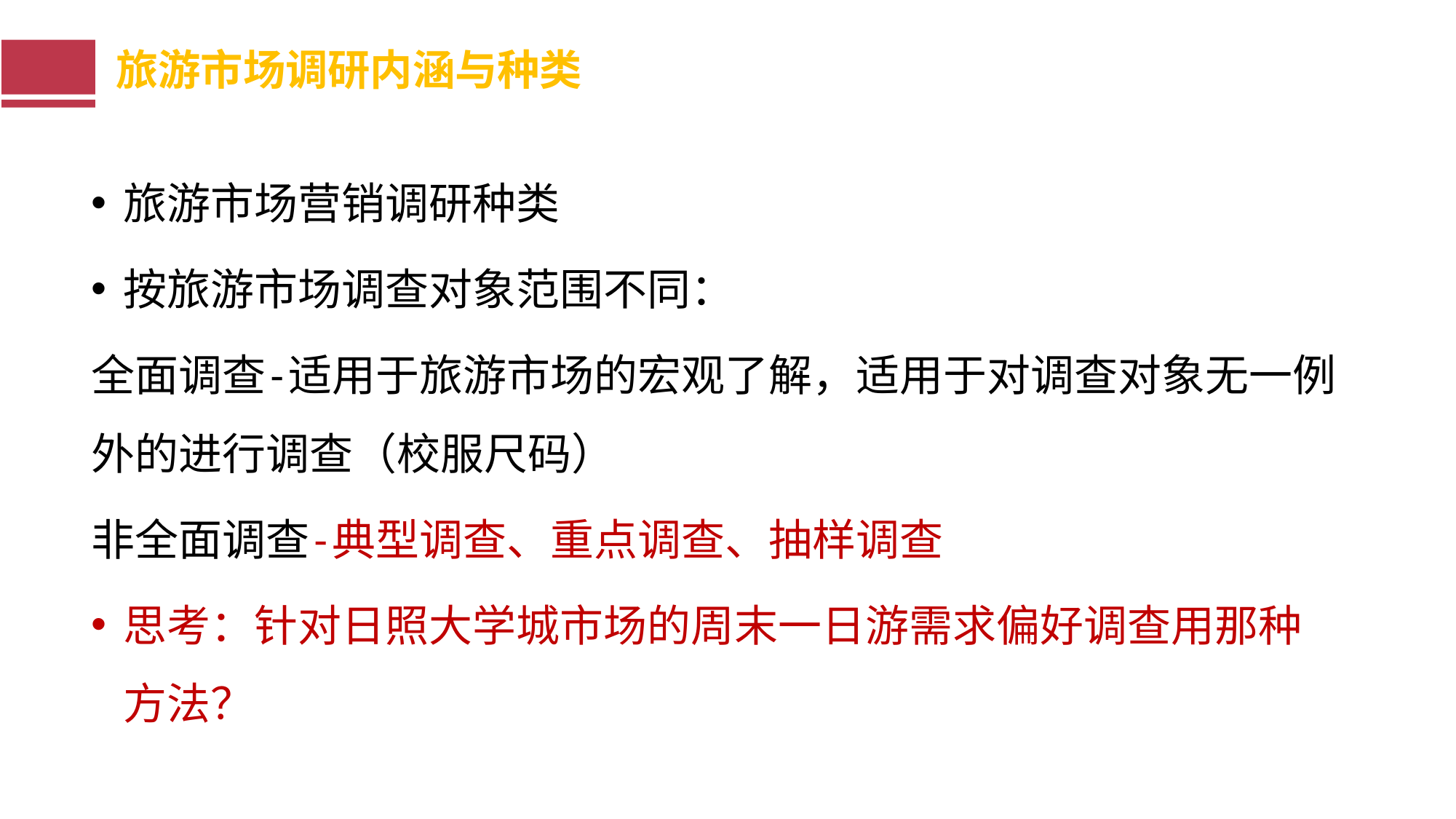

旅游市场调研内涵与种类

旅游市场营销调研种类
按旅游市场调查对象范围不同：
全面调查-适用于旅游市场的宏观了解，适用于对调查对象无一例外的进行调查（校服尺码）
非全面调查-典型调查、重点调查、抽样调查
思考：针对日照大学城市场的周末一日游需求偏好调查用那种方法？